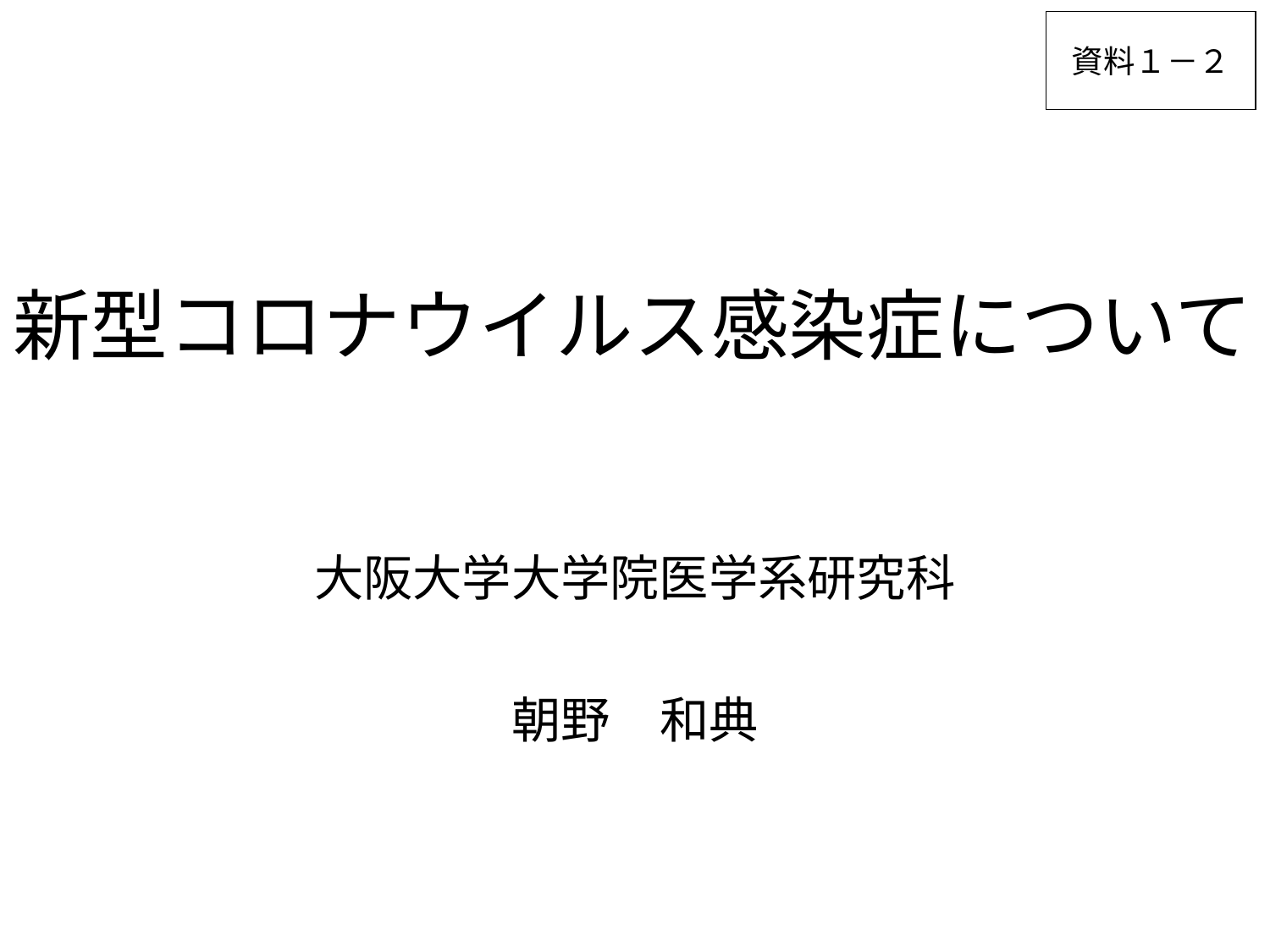

資料１－２
新型コロナウイルス感染症について
大阪大学大学院医学系研究科

朝野　和典